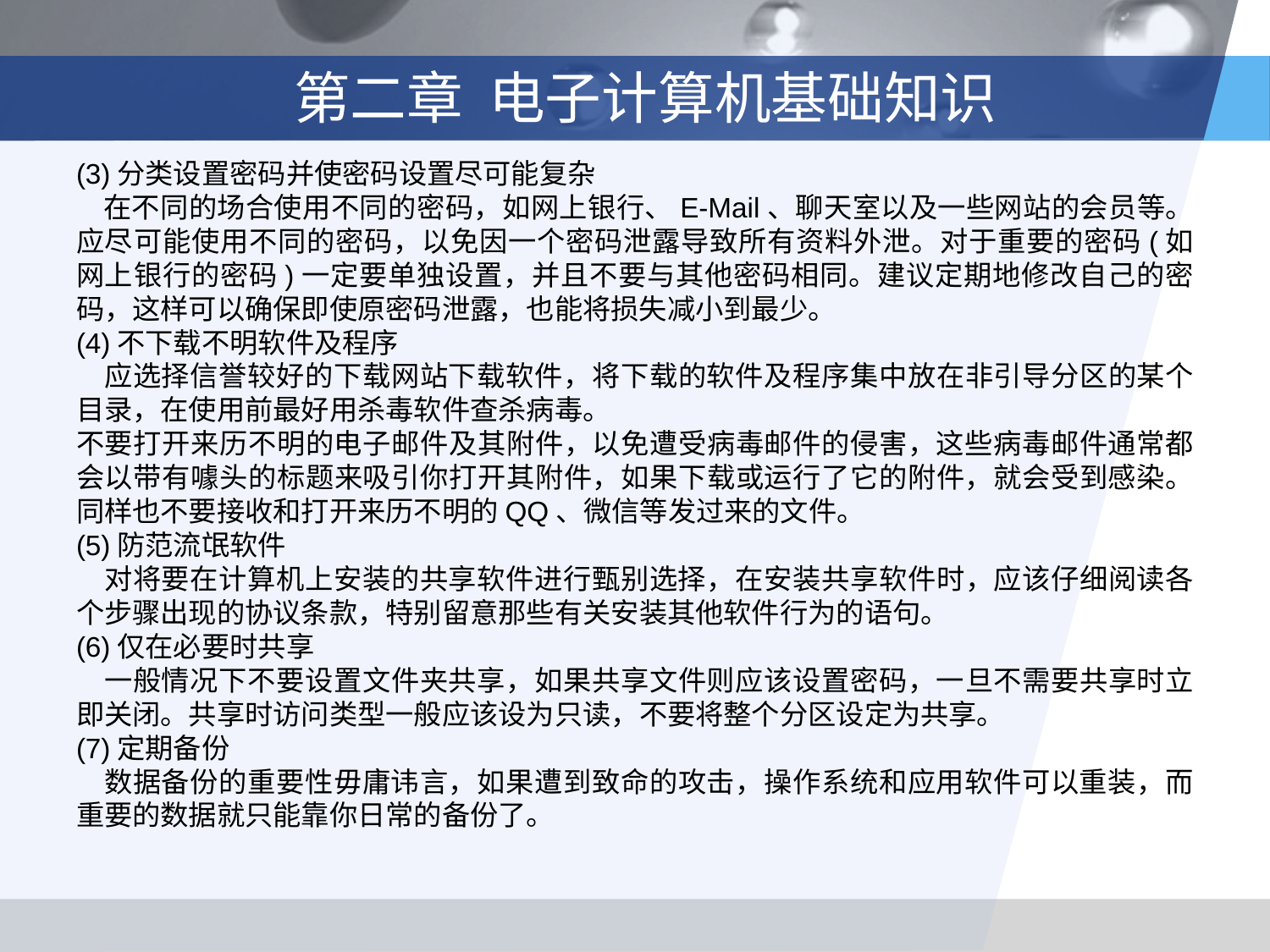

# 第二章  电子计算机基础知识
(3)分类设置密码并使密码设置尽可能复杂
   在不同的场合使用不同的密码，如网上银行、E-Mail、聊天室以及一些网站的会员等。应尽可能使用不同的密码，以免因一个密码泄露导致所有资料外泄。对于重要的密码(如网上银行的密码)一定要单独设置，并且不要与其他密码相同。建议定期地修改自己的密码，这样可以确保即使原密码泄露，也能将损失减小到最少。
(4)不下载不明软件及程序
   应选择信誉较好的下载网站下载软件，将下载的软件及程序集中放在非引导分区的某个目录，在使用前最好用杀毒软件查杀病毒。
不要打开来历不明的电子邮件及其附件，以免遭受病毒邮件的侵害，这些病毒邮件通常都会以带有噱头的标题来吸引你打开其附件，如果下载或运行了它的附件，就会受到感染。同样也不要接收和打开来历不明的QQ、微信等发过来的文件。
(5)防范流氓软件
   对将要在计算机上安装的共享软件进行甄别选择，在安装共享软件时，应该仔细阅读各个步骤出现的协议条款，特别留意那些有关安装其他软件行为的语句。
(6)仅在必要时共享
   一般情况下不要设置文件夹共享，如果共享文件则应该设置密码，一旦不需要共享时立即关闭。共享时访问类型一般应该设为只读，不要将整个分区设定为共享。
(7)定期备份
   数据备份的重要性毋庸讳言，如果遭到致命的攻击，操作系统和应用软件可以重装，而重要的数据就只能靠你日常的备份了。